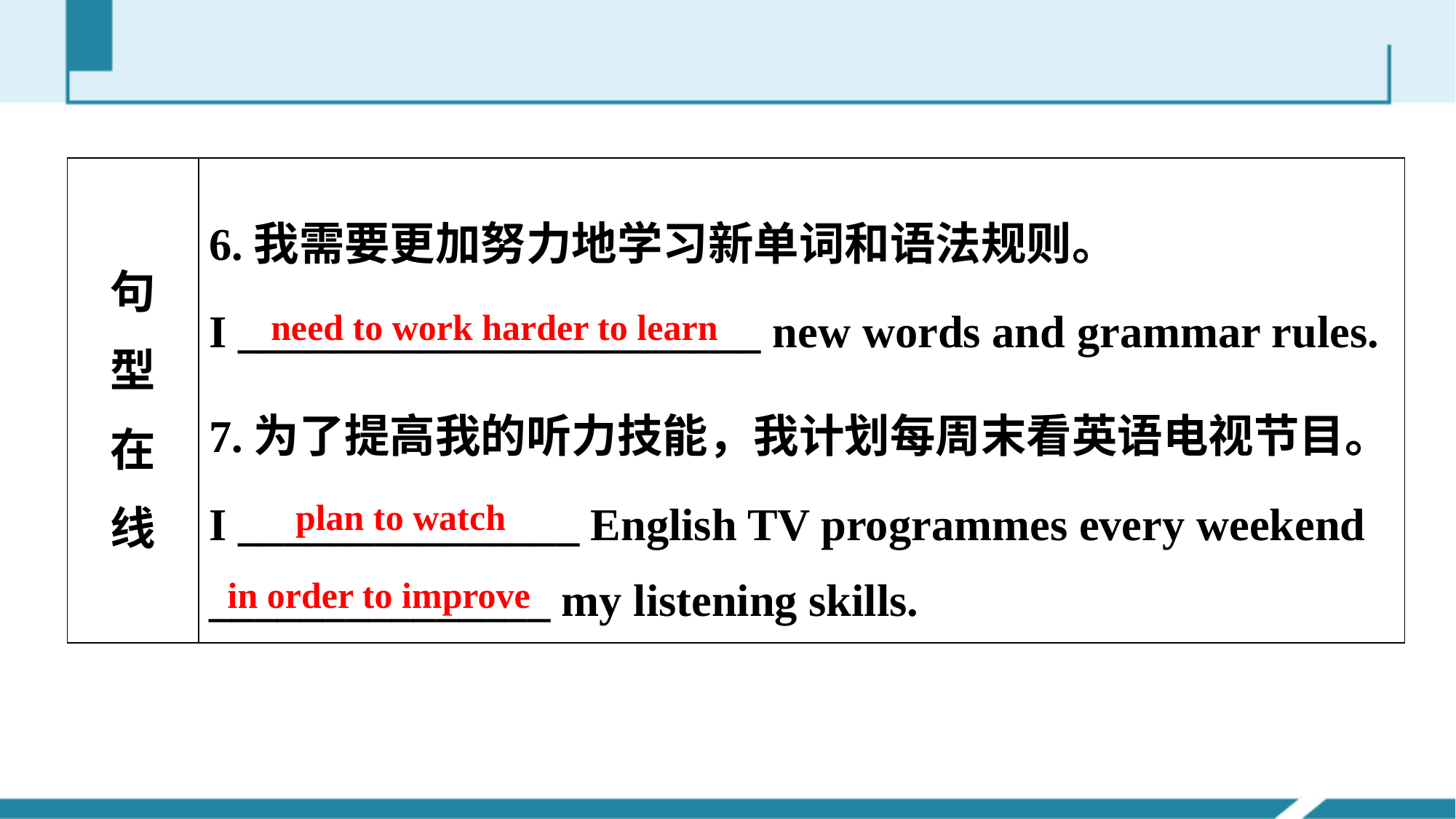

| 句 型 在 线 | 6.我需要更加努力地学习新单词和语法规则。 I \_\_\_\_\_\_\_\_\_\_\_\_\_\_\_\_\_\_\_\_\_\_\_ new words and grammar rules. 7.为了提高我的听力技能，我计划每周末看英语电视节目。 I \_\_\_\_\_\_\_\_\_\_\_\_\_\_\_ English TV programmes every weekend \_\_\_\_\_\_\_\_\_\_\_\_\_\_\_ my listening skills. |
| --- | --- |
need to work harder to learn

plan to watch
in order to improve